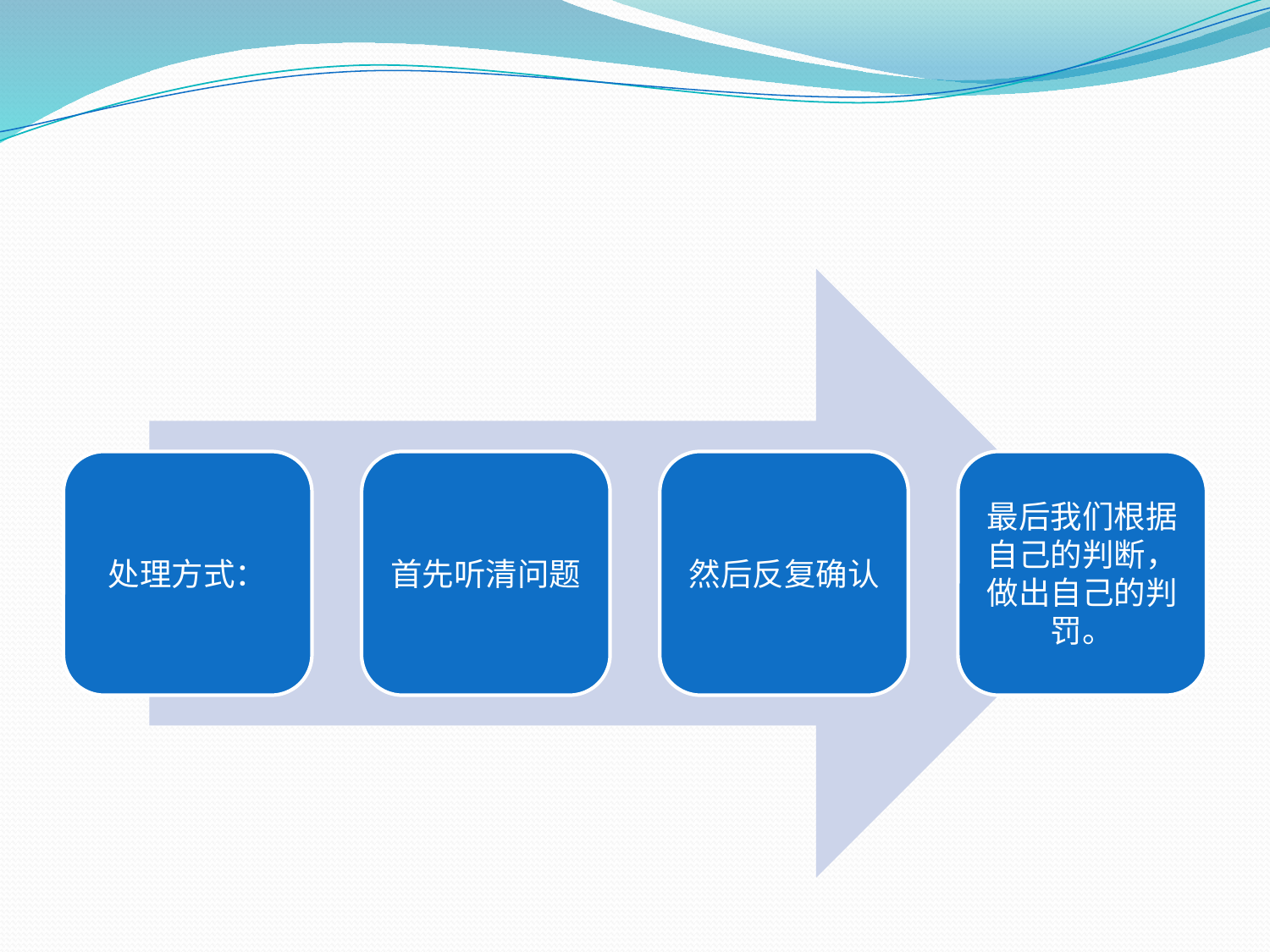

#
处理方式：
首先听清问题
然后反复确认
最后我们根据自己的判断，做出自己的判罚。